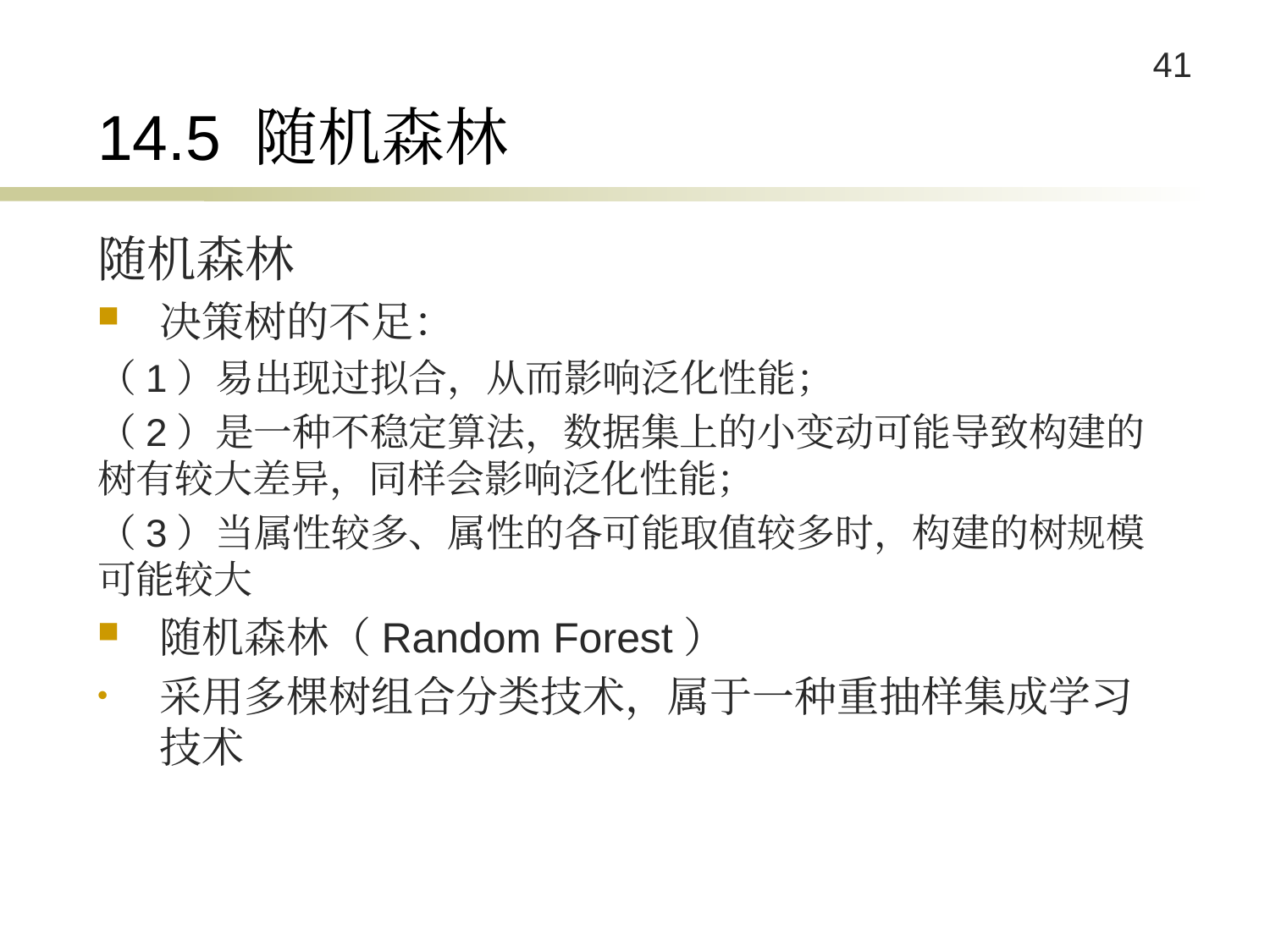

# 14.5 随机森林
随机森林
决策树的不足：
（1）易出现过拟合，从而影响泛化性能；
（2）是一种不稳定算法，数据集上的小变动可能导致构建的树有较大差异，同样会影响泛化性能；
（3）当属性较多、属性的各可能取值较多时，构建的树规模可能较大
随机森林（Random Forest）
采用多棵树组合分类技术，属于一种重抽样集成学习技术